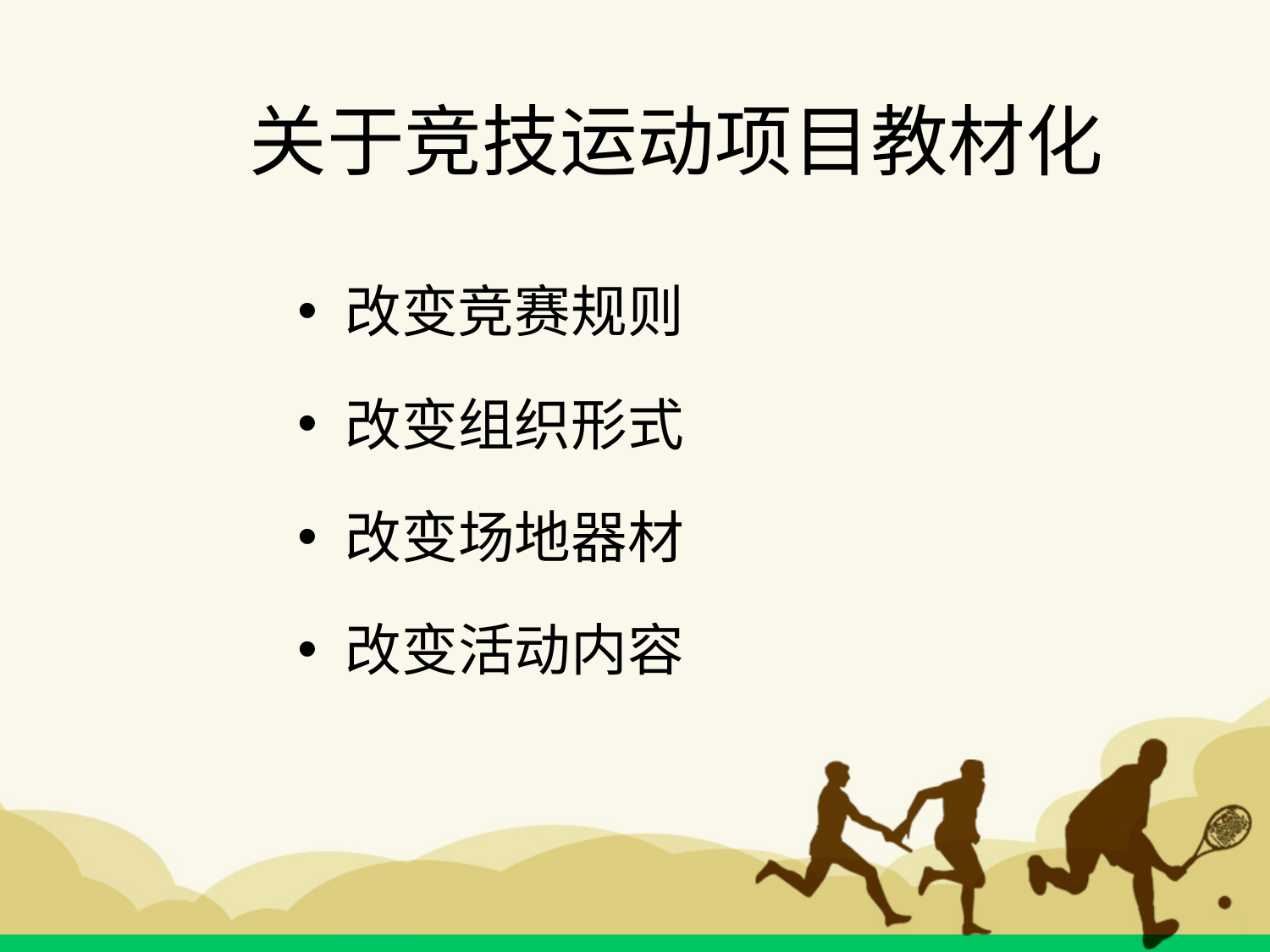

# 关于竞技运动项目教材化
改变竞赛规则
改变组织形式
改变场地器材
改变活动内容